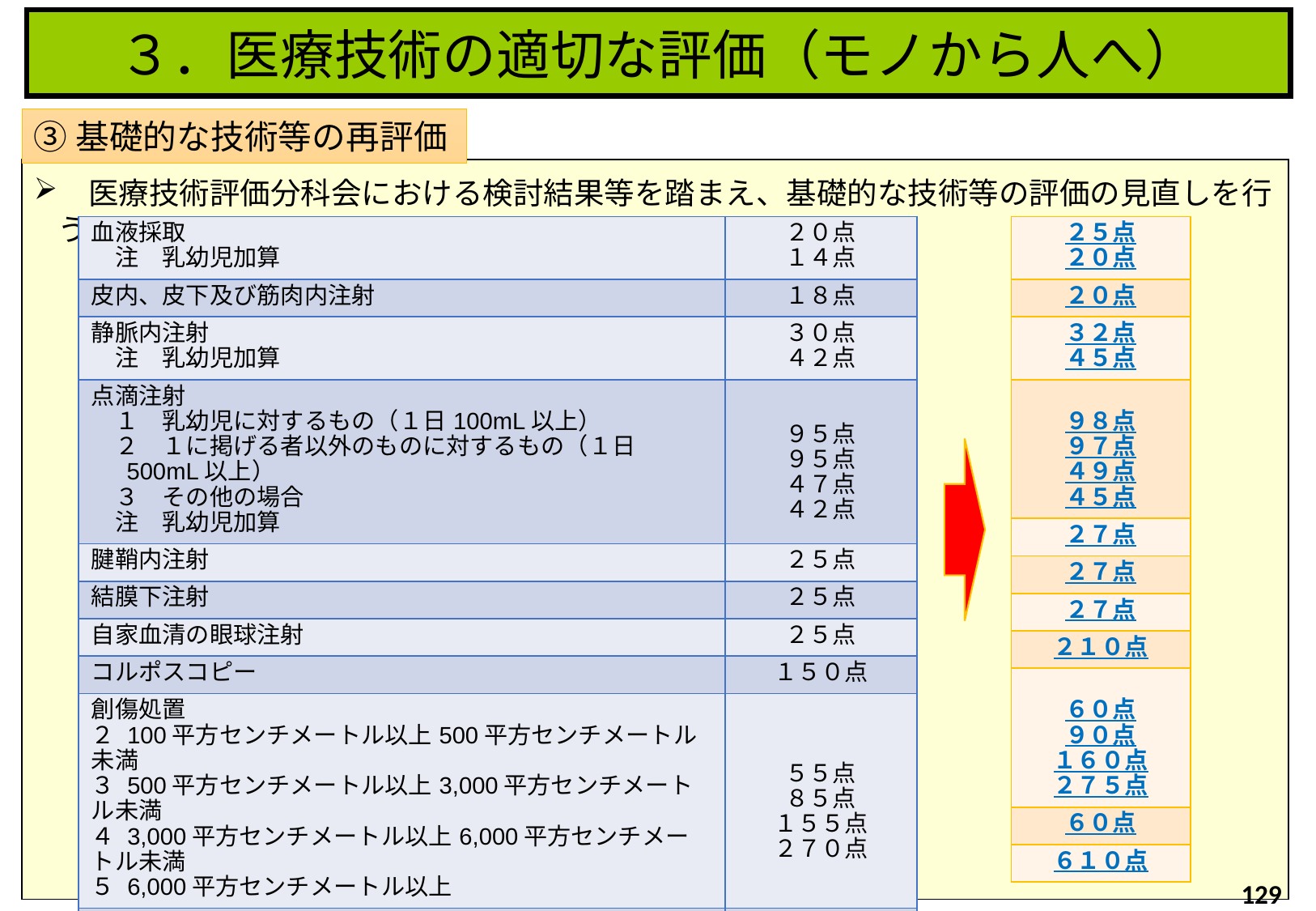

３．医療技術の適切な評価（モノから人へ）
③基礎的な技術等の再評価
　医療技術評価分科会における検討結果等を踏まえ、基礎的な技術等の評価の見直しを行う

| 血液採取 　注　乳幼児加算 | ２０点 １４点 |
| --- | --- |
| 皮内、皮下及び筋肉内注射 | １８点 |
| 静脈内注射 　注　乳幼児加算 | ３０点 ４２点 |
| 点滴注射 　１　乳幼児に対するもの（１日100mL以上） 　２　１に掲げる者以外のものに対するもの（１日500mL以上） 　３　その他の場合 　注　乳幼児加算 | ９５点 ９５点 ４７点 ４２点 |
| 腱鞘内注射 | ２５点 |
| 結膜下注射 | ２５点 |
| 自家血清の眼球注射 | ２５点 |
| コルポスコピー | １５０点 |
| 創傷処置 ２ 100平方センチメートル以上500平方センチメートル未満 ３ 500平方センチメートル以上3,000平方センチメートル未満 ４ 3,000平方センチメートル以上6,000平方センチメートル未満 ５ 6,000平方センチメートル以上 | ５５点 ８５点 １５５点 ２７０点 |
| 爪甲除去（麻酔を要しないもの） | ４５点 |
| イレウス用ロングチューブ挿入法 | ２００点 |
| ２５点 ２０点 |
| --- |
| ２０点 |
| ３２点 ４５点 |
| ９８点 ９７点 ４９点 ４５点 |
| ２７点 |
| ２７点 |
| ２７点 |
| ２１０点 |
| ６０点 ９０点 １６０点 ２７５点 |
| ６０点 |
| ６１０点 |

129